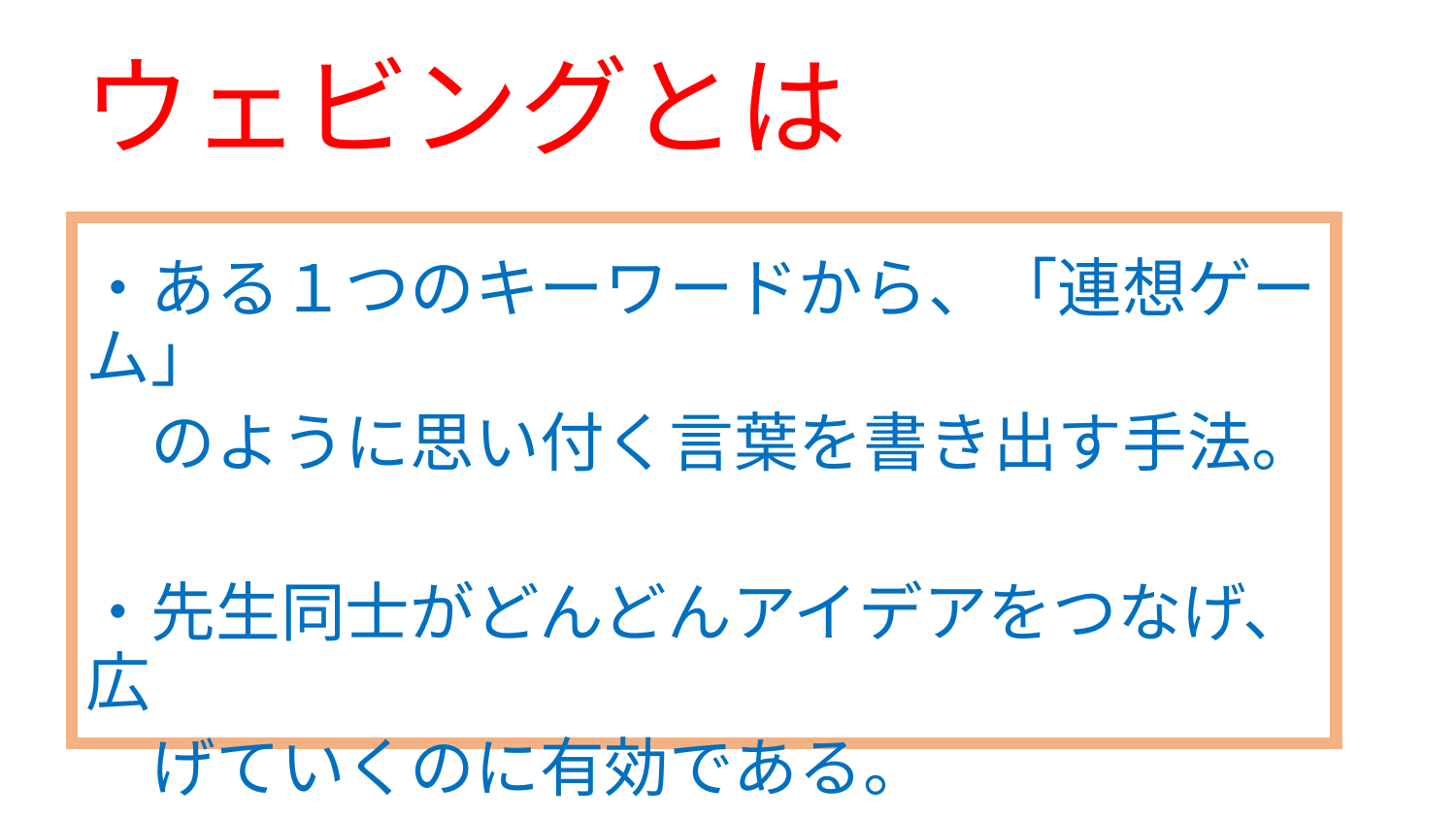

# ウェビングとは

・ある１つのキーワードから、「連想ゲーム」
　のように思い付く言葉を書き出す手法。

・先生同士がどんどんアイデアをつなげ、広
　げていくのに有効である。